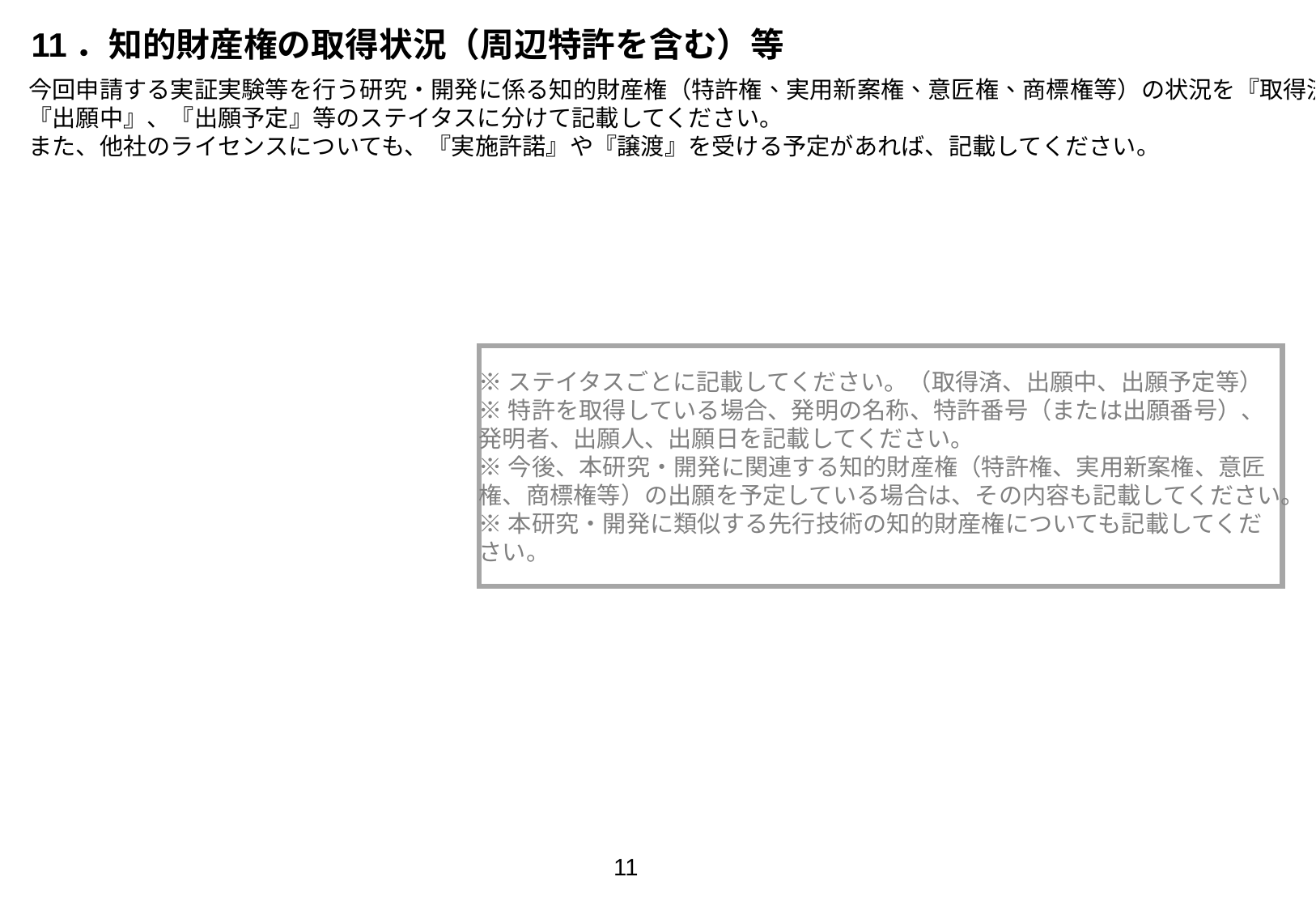

11．知的財産権の取得状況（周辺特許を含む）等
今回申請する実証実験等を行う研究・開発に係る知的財産権（特許権、実用新案権、意匠権、商標権等）の状況を『取得済』、
『出願中』、『出願予定』等のステイタスに分けて記載してください。
また、他社のライセンスについても、『実施許諾』や『譲渡』を受ける予定があれば、記載してください。
※ステイタスごとに記載してください。（取得済、出願中、出願予定等）
※特許を取得している場合、発明の名称、特許番号（または出願番号）、発明者、出願人、出願日を記載してください。
※今後、本研究・開発に関連する知的財産権（特許権、実用新案権、意匠権、商標権等）の出願を予定している場合は、その内容も記載してください。
※本研究・開発に類似する先行技術の知的財産権についても記載してください。
11